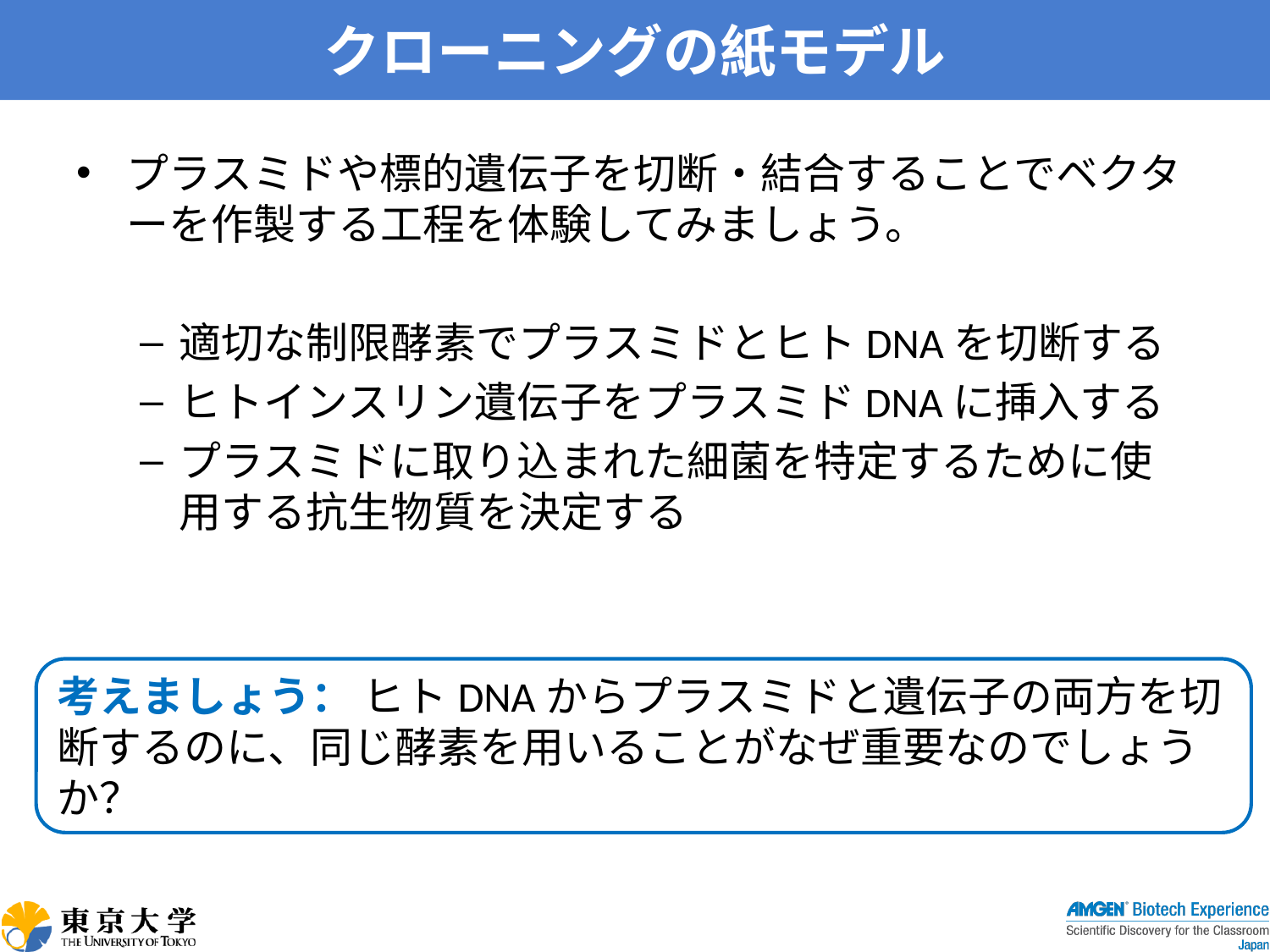

# クローニングの紙モデル
プラスミドや標的遺伝子を切断・結合することでベクターを作製する工程を体験してみましょう。

適切な制限酵素でプラスミドとヒトDNAを切断する
ヒトインスリン遺伝子をプラスミドDNAに挿入する
プラスミドに取り込まれた細菌を特定するために使用する抗生物質を決定する
考えましょう： ヒトDNAからプラスミドと遺伝子の両方を切断するのに、同じ酵素を用いることがなぜ重要なのでしょうか？